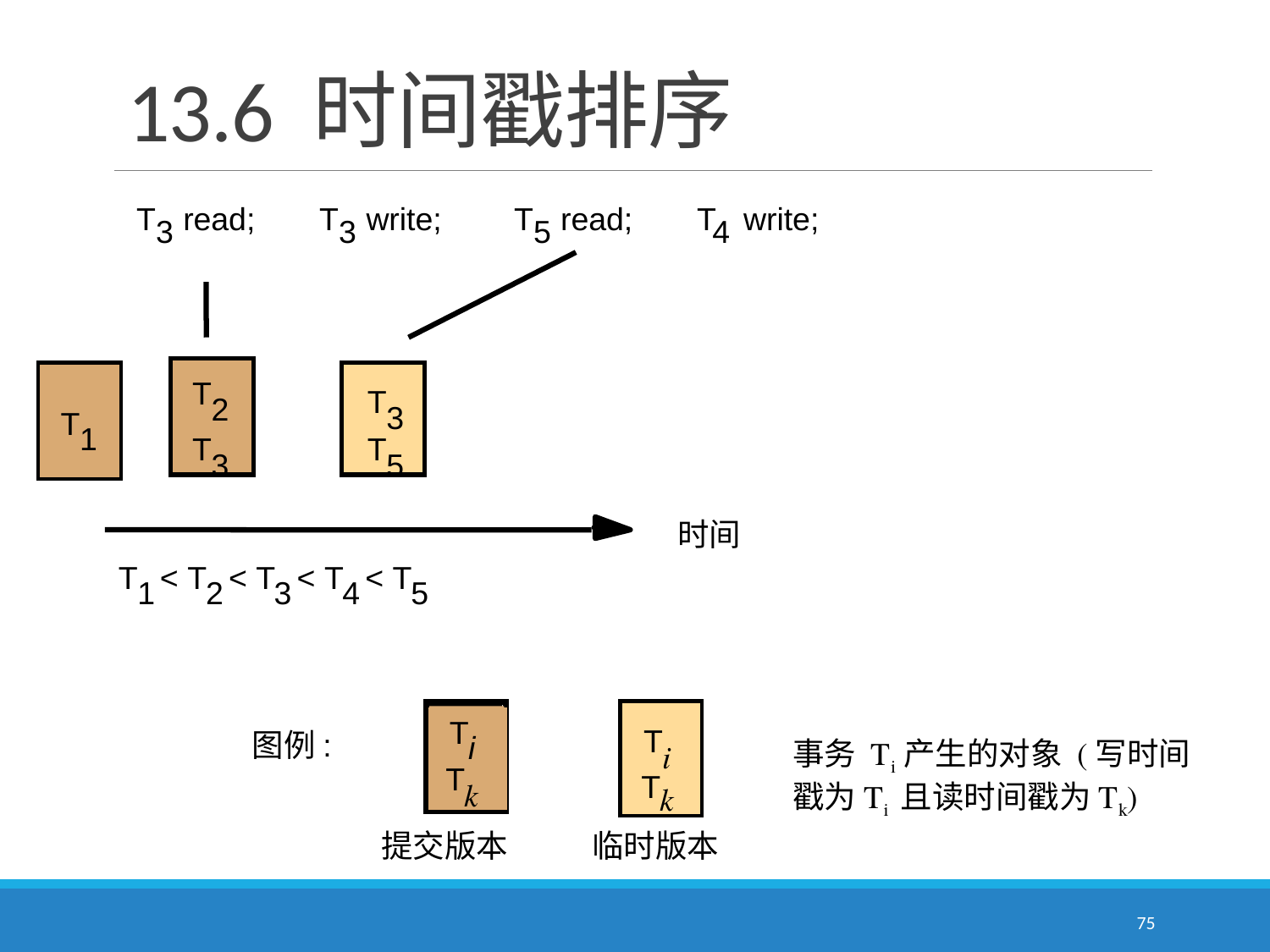

# 13.6 时间戳排序
T
read;
T
write;
T
read;
T
write;
3
3
5
4

T
T
2
3
T
1
T
T
3
5
时间

T
 < T
 < T
 < T
 < T
1
2
3
4
5

T
T
图例:
事务 Ti产生的对象 (写时间戳为Ti 且读时间戳为Tk)
i
i
T
T
k
k
提交版本
临时版本
75